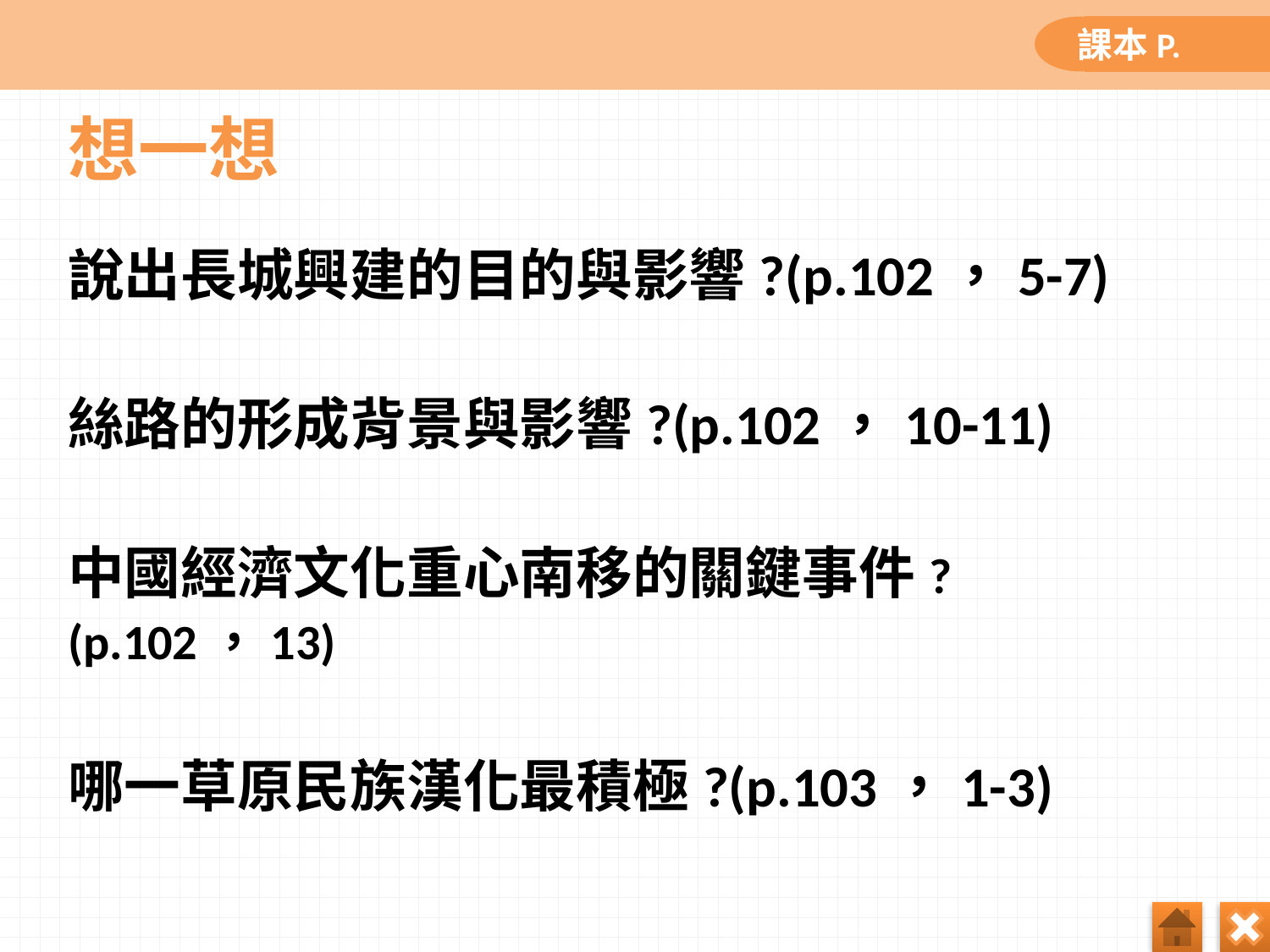

#

想一想
說出長城興建的目的與影響?(p.102，5-7)

絲路的形成背景與影響?(p.102，10-11)

中國經濟文化重心南移的關鍵事件?(p.102，13)

哪一草原民族漢化最積極?(p.103，1-3)